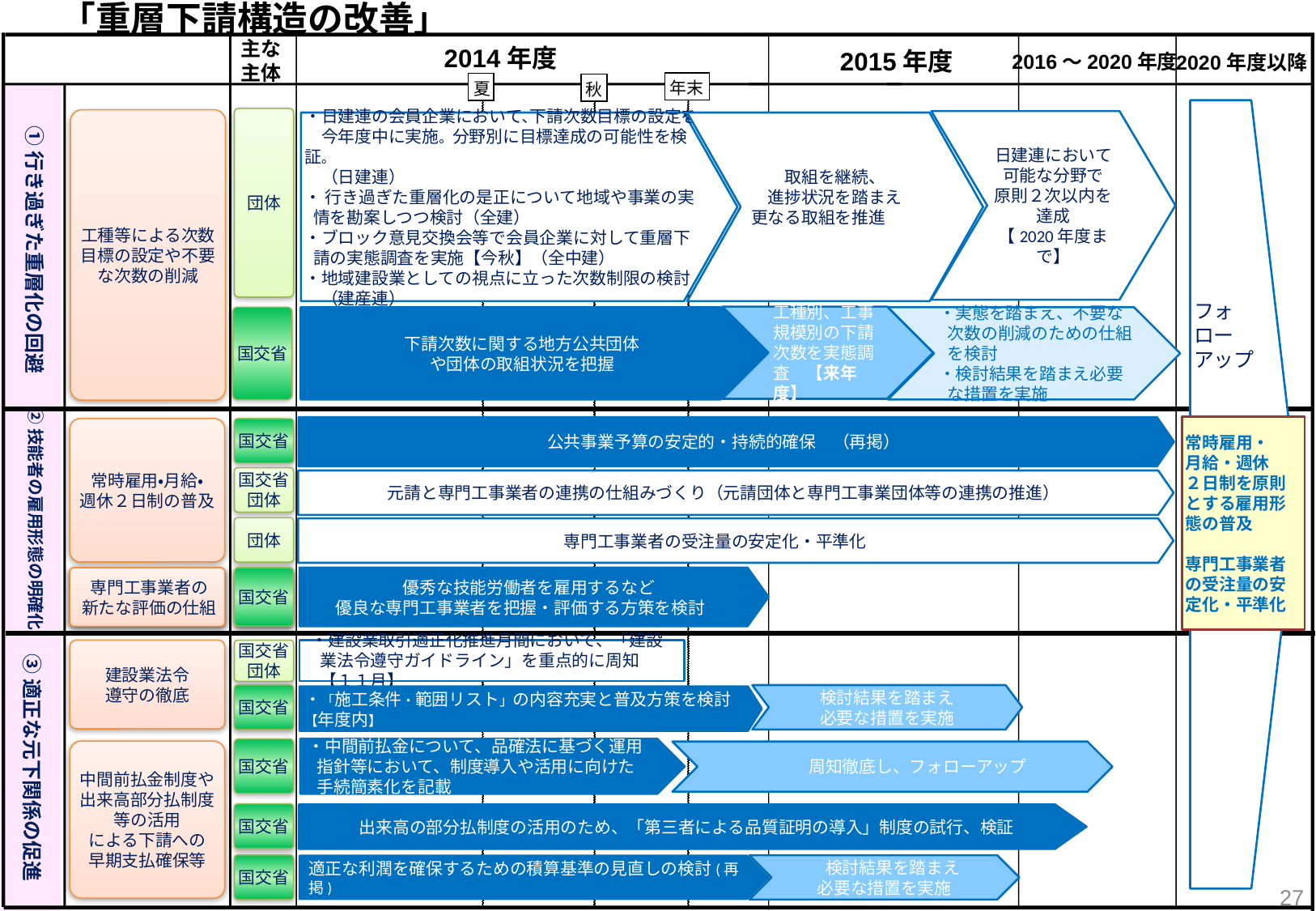

「重層下請構造の改善」

2014年度
2015年度
2016～2020年度
2020年度以降

年末

夏

秋

主な
主体
①行き過ぎた重層化の回避

フォロー
アップ

団体
工種等による次数目標の設定や不要な次数の削減
日建連において
可能な分野で
原則２次以内を達成
【2020年度まで】
・日建連の会員企業において､下請次数目標の設定を
　今年度中に実施。分野別に目標達成の可能性を検証。
　（日建連）
・ 行き過ぎた重層化の是正について地域や事業の実情を勘案しつつ検討（全建）
・ブロック意見交換会等で会員企業に対して重層下請の実態調査を実施【今秋】（全中建）
・地域建設業としての視点に立った次数制限の検討
　（建産連）
取組を継続、
進捗状況を踏まえ
更なる取組を推進
工種別、工事規模別の下請次数を実態調査　【来年度】
国交省
下請次数に関する地方公共団体
や団体の取組状況を把握
・実態を踏まえ、不要な次数の削減のための仕組を検討
・検討結果を踏まえ必要な措置を実施
②技能者の雇用形態の明確化
常時雇用・
月給・週休
２日制を原則とする雇用形態の普及

専門工事業者の受注量の安定化・平準化
公共事業予算の安定的・持続的確保　（再掲）
常時雇用・月給・
週休２日制の普及
国交省
国交省
団体
元請と専門工事業者の連携の仕組みづくり（元請団体と専門工事業団体等の連携の推進）
団体
専門工事業者の受注量の安定化・平準化
優秀な技能労働者を雇用するなど
優良な専門工事業者を把握・評価する方策を検討
国交省
専門工事業者の
新たな評価の仕組
国交省
専門工事業者の
新たな評価の仕組
③適正な元下関係の促進
建設業法令
遵守の徹底
・建設業取引適正化推進月間において、「建設業法令遵守ガイドライン」を重点的に周知　【１１月】
国交省
団体
国交省
検討結果を踏まえ
必要な措置を実施
・「施工条件・範囲リスト」の内容充実と普及方策を検討【年度内】
 ・中間前払金について、品確法に基づく運用
　指針等において、制度導入や活用に向けた
　手続簡素化を記載
国交省
中間前払金制度や出来高部分払制度等の活用
による下請への
早期支払確保等
　　　周知徹底し、フォローアップ
国交省
出来高の部分払制度の活用のため、「第三者による品質証明の導入」制度の試行、検証
国交省
　検討結果を踏まえ
必要な措置を実施
適正な利潤を確保するための積算基準の見直しの検討(再掲)
27